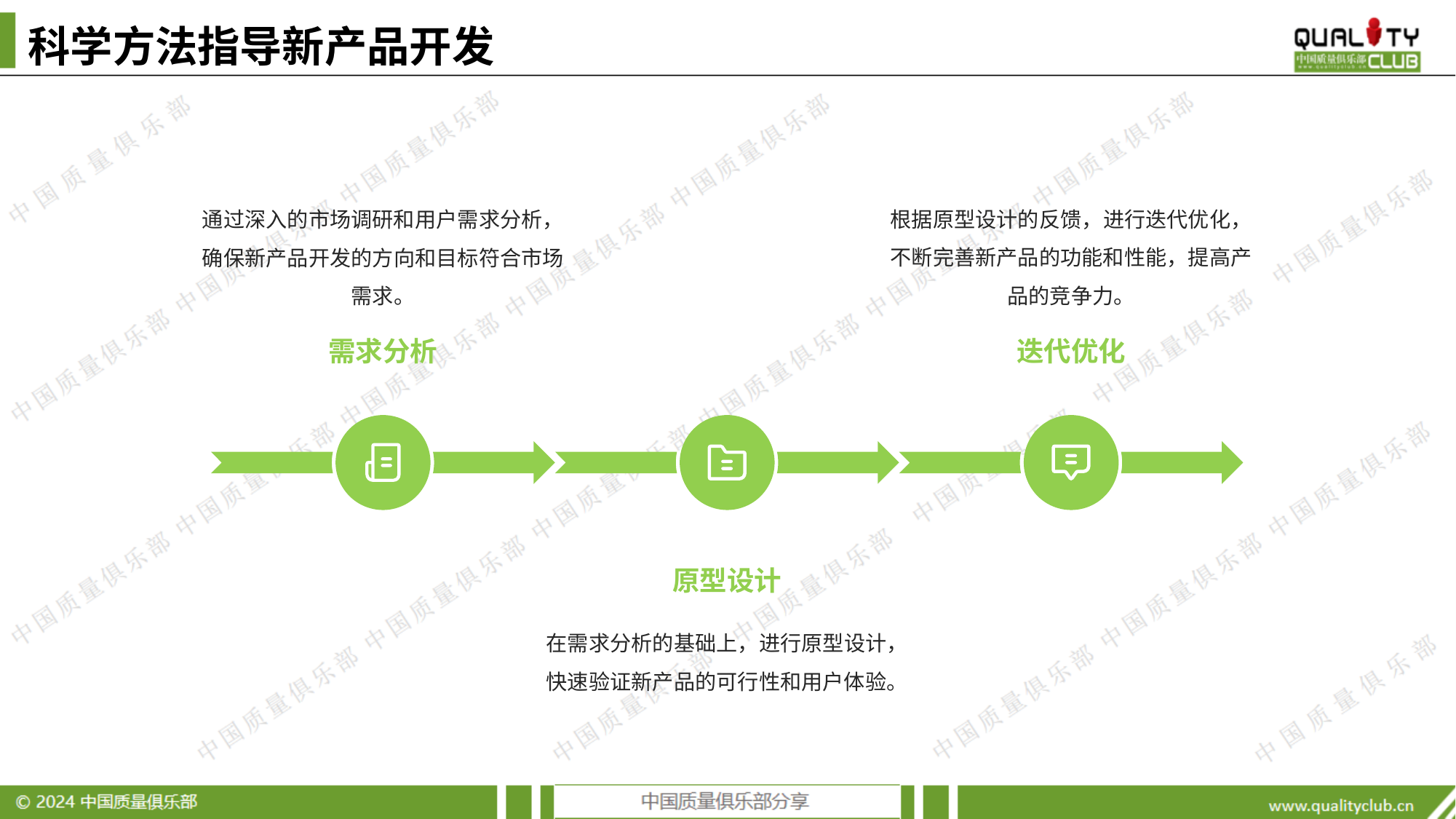

# 科学方法指导新产品开发
根据原型设计的反馈，进行迭代优化，不断完善新产品的功能和性能，提高产品的竞争力。
通过深入的市场调研和用户需求分析，确保新产品开发的方向和目标符合市场需求。
需求分析
迭代优化

原型设计
在需求分析的基础上，进行原型设计，快速验证新产品的可行性和用户体验。